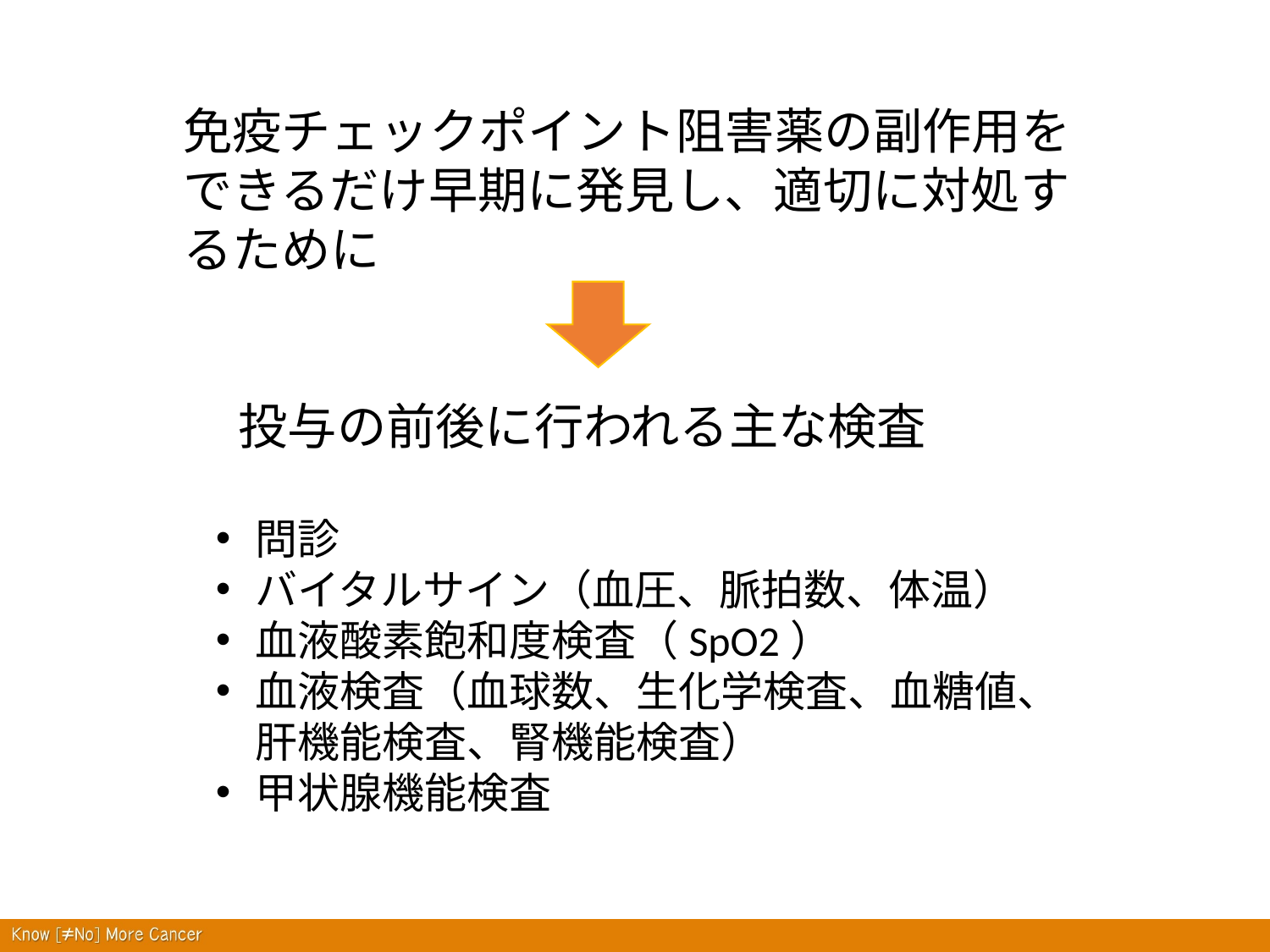

免疫チェックポイント阻害薬の副作用をできるだけ早期に発見し、適切に対処するために

投与の前後に行われる主な検査
問診
バイタルサイン（血圧、脈拍数、体温）
血液酸素飽和度検査（SpO2）
血液検査（血球数、生化学検査、血糖値、肝機能検査、腎機能検査）
甲状腺機能検査